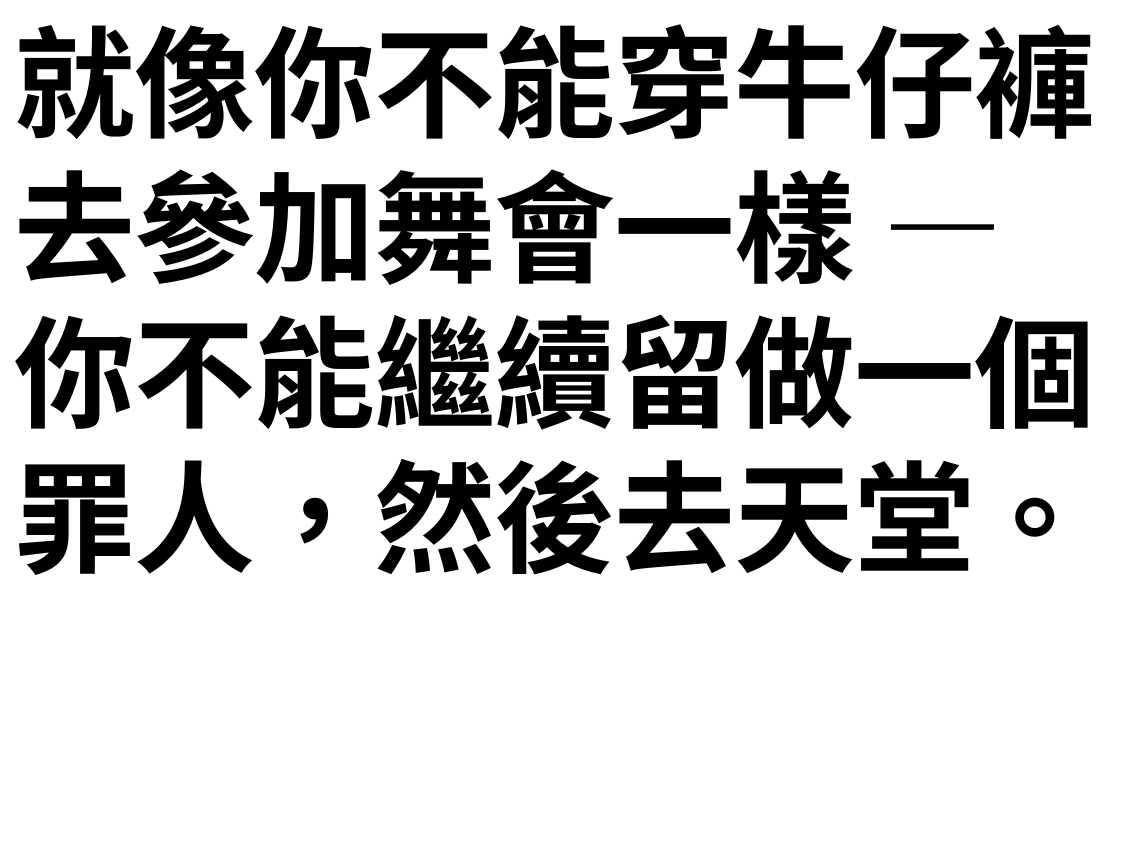

就像你不能穿牛仔褲去參加舞會一樣 — 你不能繼續留做一個罪人，然後去天堂。